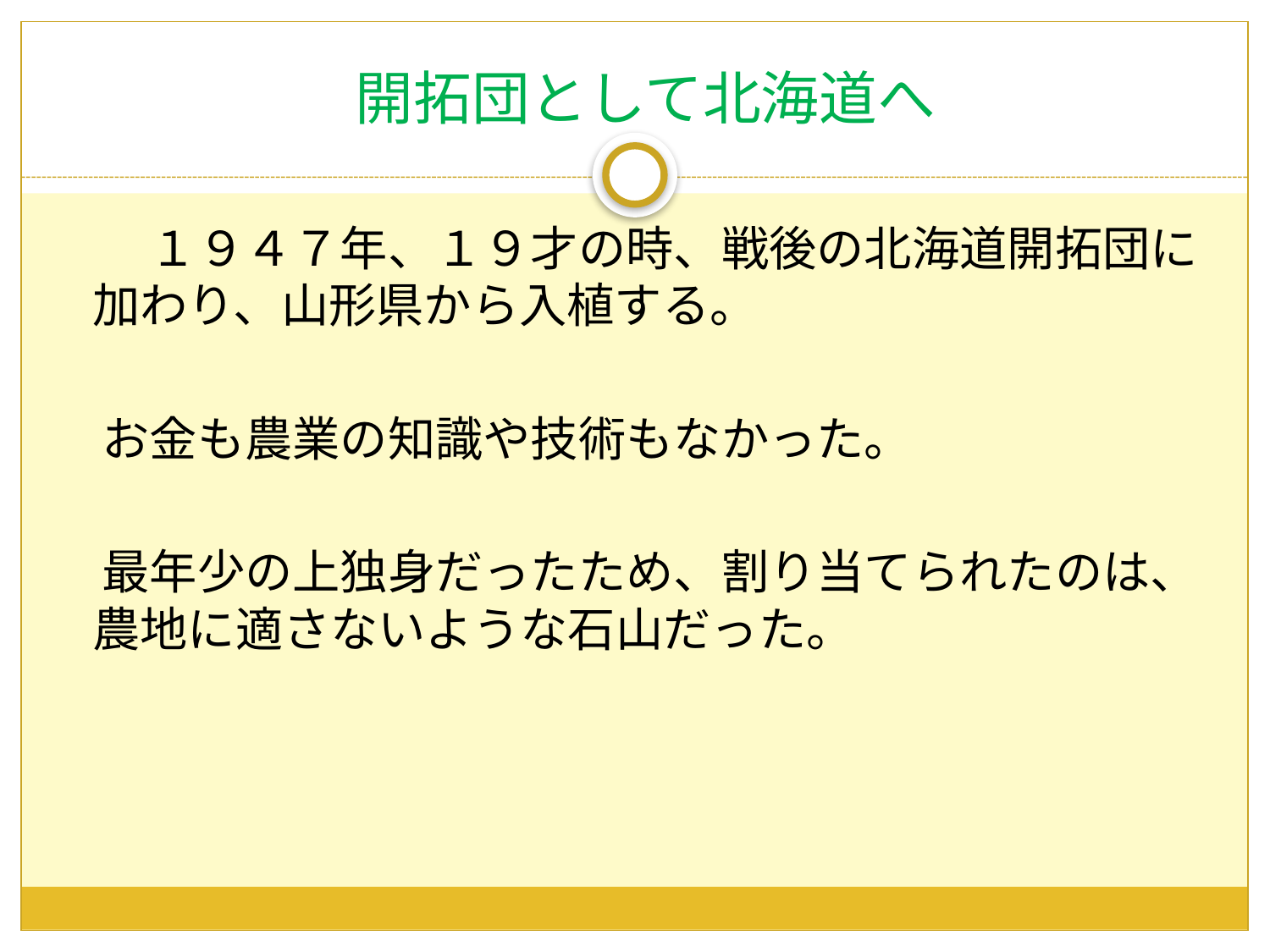

# 開拓団として北海道へ
　　１９４７年、１９才の時、戦後の北海道開拓団に加わり、山形県から入植する。

　お金も農業の知識や技術もなかった。

　最年少の上独身だったため、割り当てられたのは、農地に適さないような石山だった。